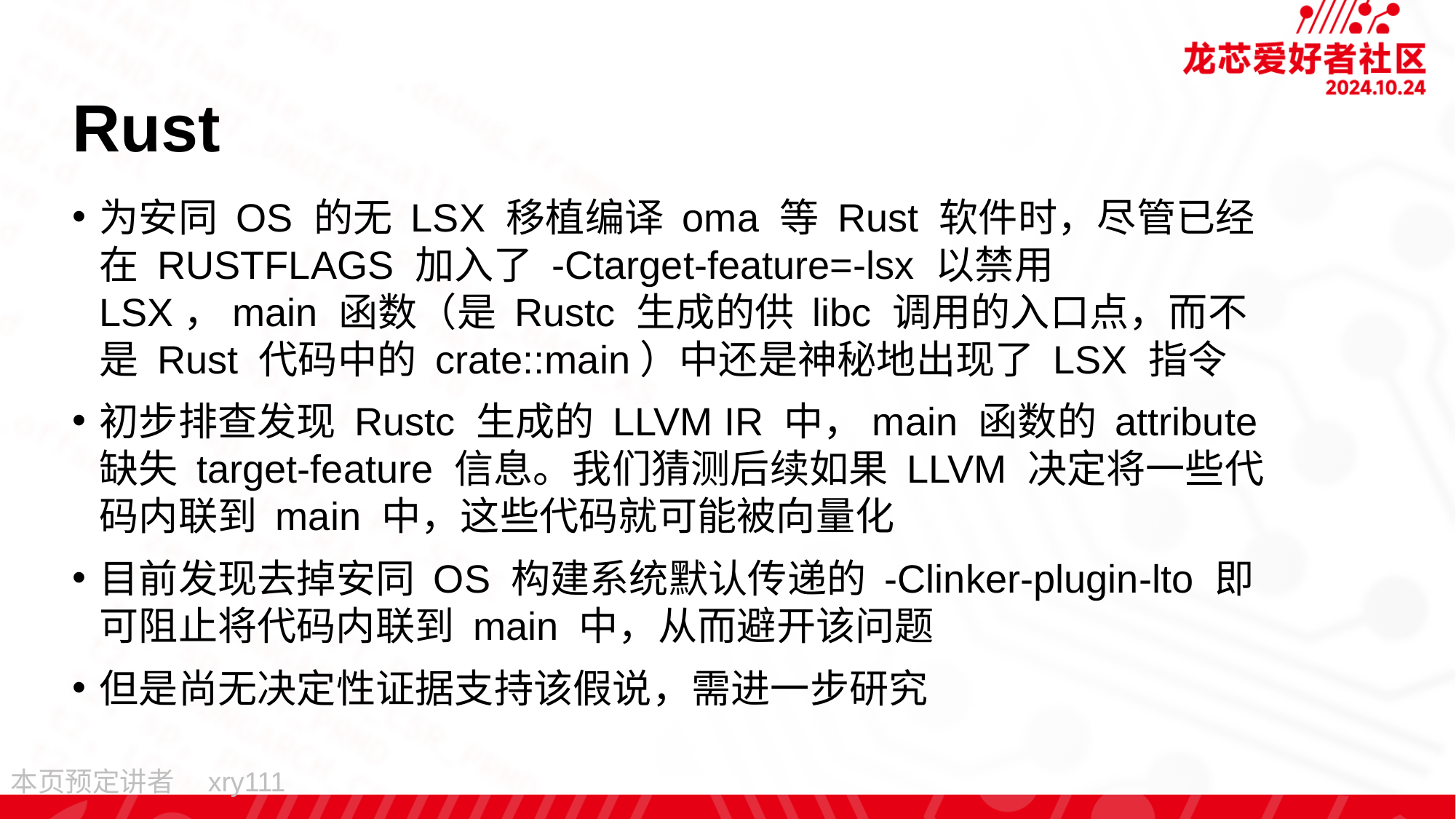

# Rust
为安同 OS 的无 LSX 移植编译 oma 等 Rust 软件时，尽管已经在 RUSTFLAGS 加入了 -Ctarget-feature=-lsx 以禁用 LSX，main 函数（是 Rustc 生成的供 libc 调用的入口点，而不是 Rust 代码中的 crate::main）中还是神秘地出现了 LSX 指令
初步排查发现 Rustc 生成的 LLVM IR 中，main 函数的 attribute 缺失 target-feature 信息。我们猜测后续如果 LLVM 决定将一些代码内联到 main 中，这些代码就可能被向量化
目前发现去掉安同 OS 构建系统默认传递的 -Clinker-plugin-lto 即可阻止将代码内联到 main 中，从而避开该问题
但是尚无决定性证据支持该假说，需进一步研究
xry111